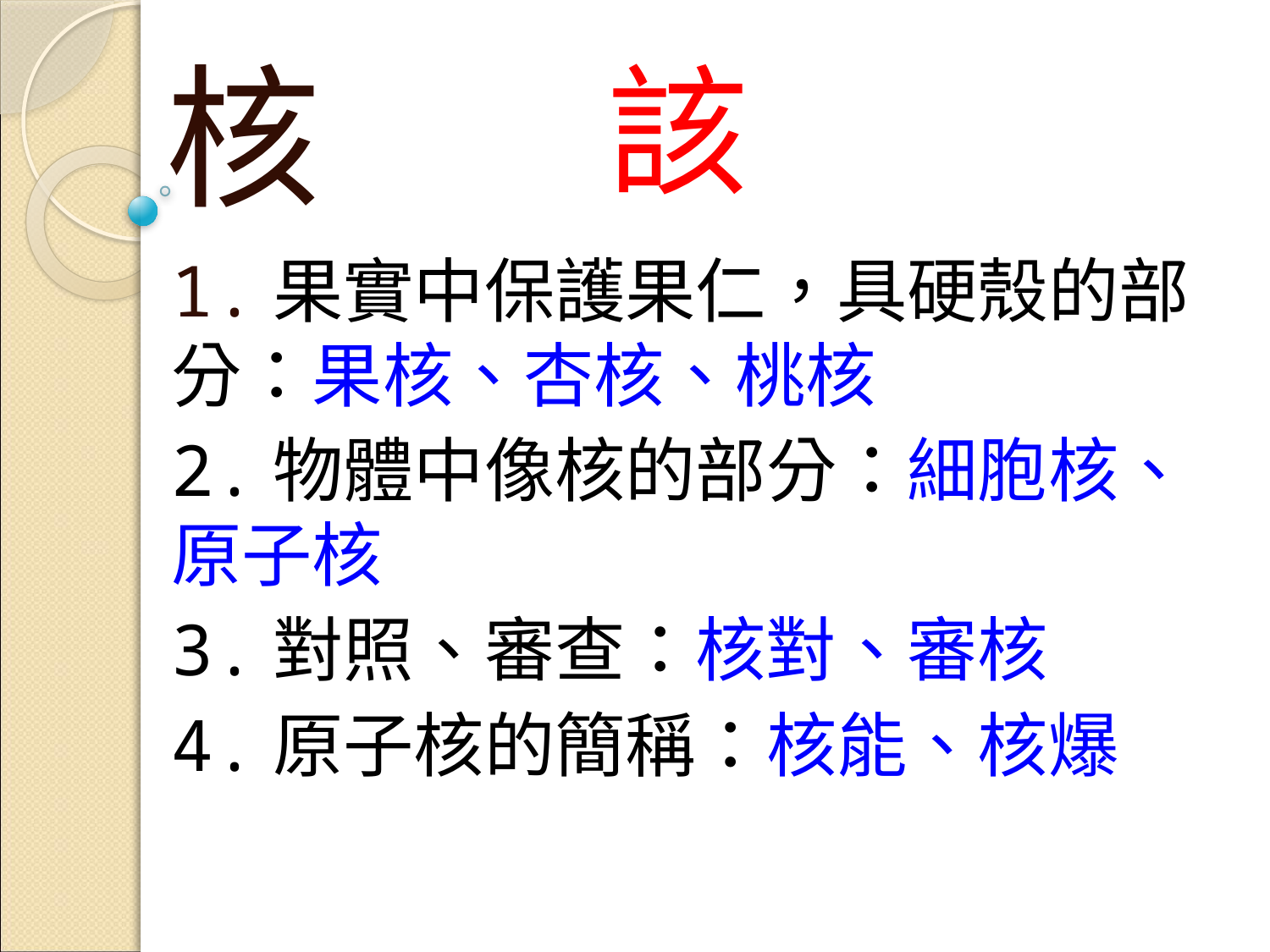

核
該
1.果實中保護果仁，具硬殼的部分：果核、杏核、桃核
2.物體中像核的部分：細胞核、原子核
3.對照、審查：核對、審核
4.原子核的簡稱：核能、核爆